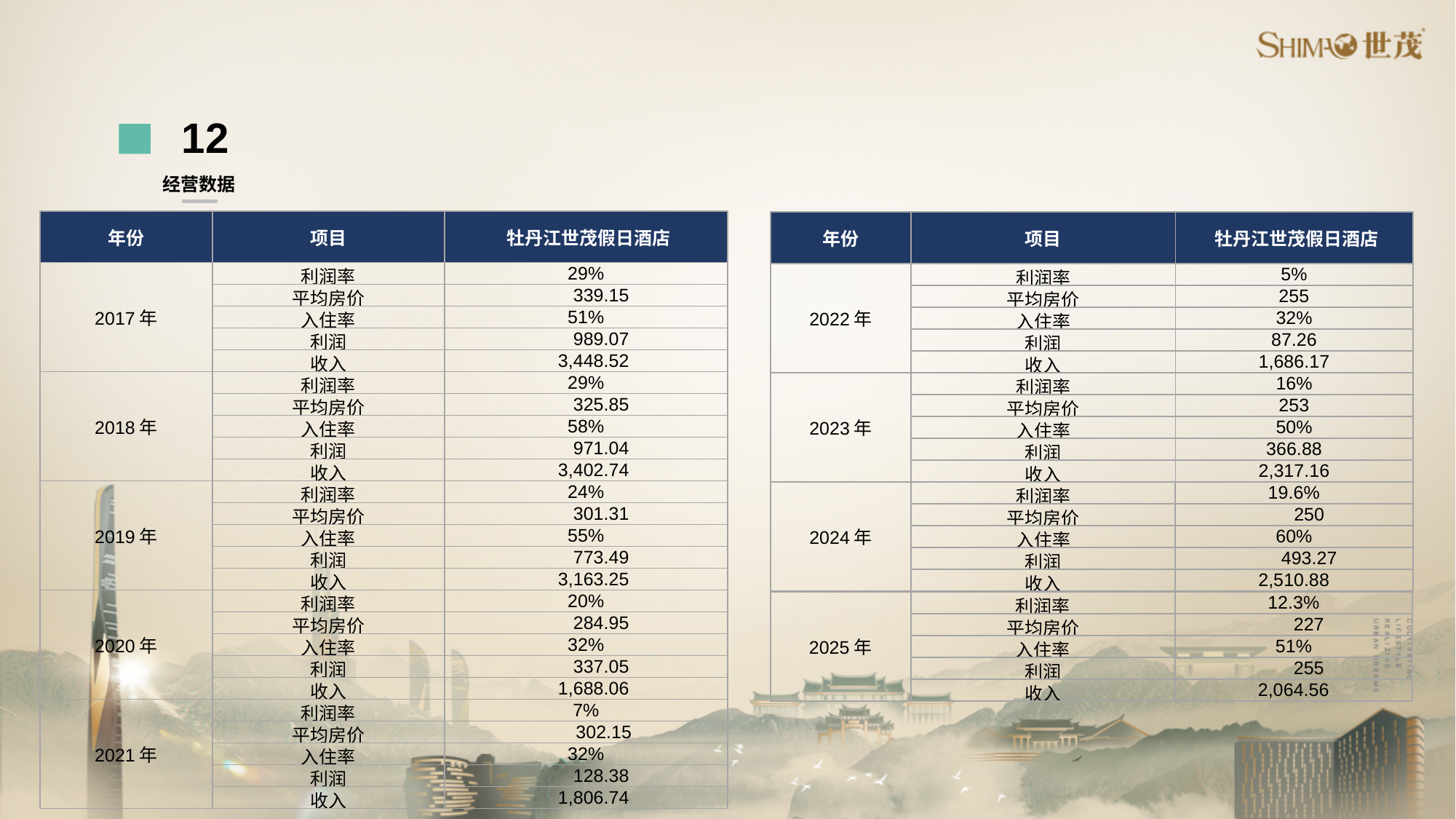

12

经营数据
| 年份 | 项目 | 牡丹江世茂假日酒店 |
| --- | --- | --- |
| 2017年 | 利润率 | 29% |
|  | 平均房价 | 339.15 |
|  | 入住率 | 51% |
|  | 利润 | 989.07 |
|  | 收入 | 3,448.52 |
| 2018年 | 利润率 | 29% |
|  | 平均房价 | 325.85 |
|  | 入住率 | 58% |
|  | 利润 | 971.04 |
|  | 收入 | 3,402.74 |
| 2019年 | 利润率 | 24% |
|  | 平均房价 | 301.31 |
|  | 入住率 | 55% |
|  | 利润 | 773.49 |
|  | 收入 | 3,163.25 |
| 2020年 | 利润率 | 20% |
|  | 平均房价 | 284.95 |
|  | 入住率 | 32% |
|  | 利润 | 337.05 |
|  | 收入 | 1,688.06 |
| 2021年 | 利润率 | 7% |
|  | 平均房价 | 302.15 |
|  | 入住率 | 32% |
|  | 利润 | 128.38 |
|  | 收入 | 1,806.74 |
| 年份 | 项目 | 牡丹江世茂假日酒店 |
| --- | --- | --- |
| 2022年 | 利润率 | 5% |
|  | 平均房价 | 255 |
|  | 入住率 | 32% |
|  | 利润 | 87.26 |
|  | 收入 | 1,686.17 |
| 2023年 | 利润率 | 16% |
|  | 平均房价 | 253 |
|  | 入住率 | 50% |
|  | 利润 | 366.88 |
|  | 收入 | 2,317.16 |
| 2024年 | 利润率 | 19.6% |
| --- | --- | --- |
|  | 平均房价 | 250 |
|  | 入住率 | 60% |
|  | 利润 | 493.27 |
|  | 收入 | 2,510.88 |
| 2025年 | 利润率 | 12.3% |
| --- | --- | --- |
|  | 平均房价 | 227 |
|  | 入住率 | 51% |
|  | 利润 | 255 |
|  | 收入 | 2,064.56 |